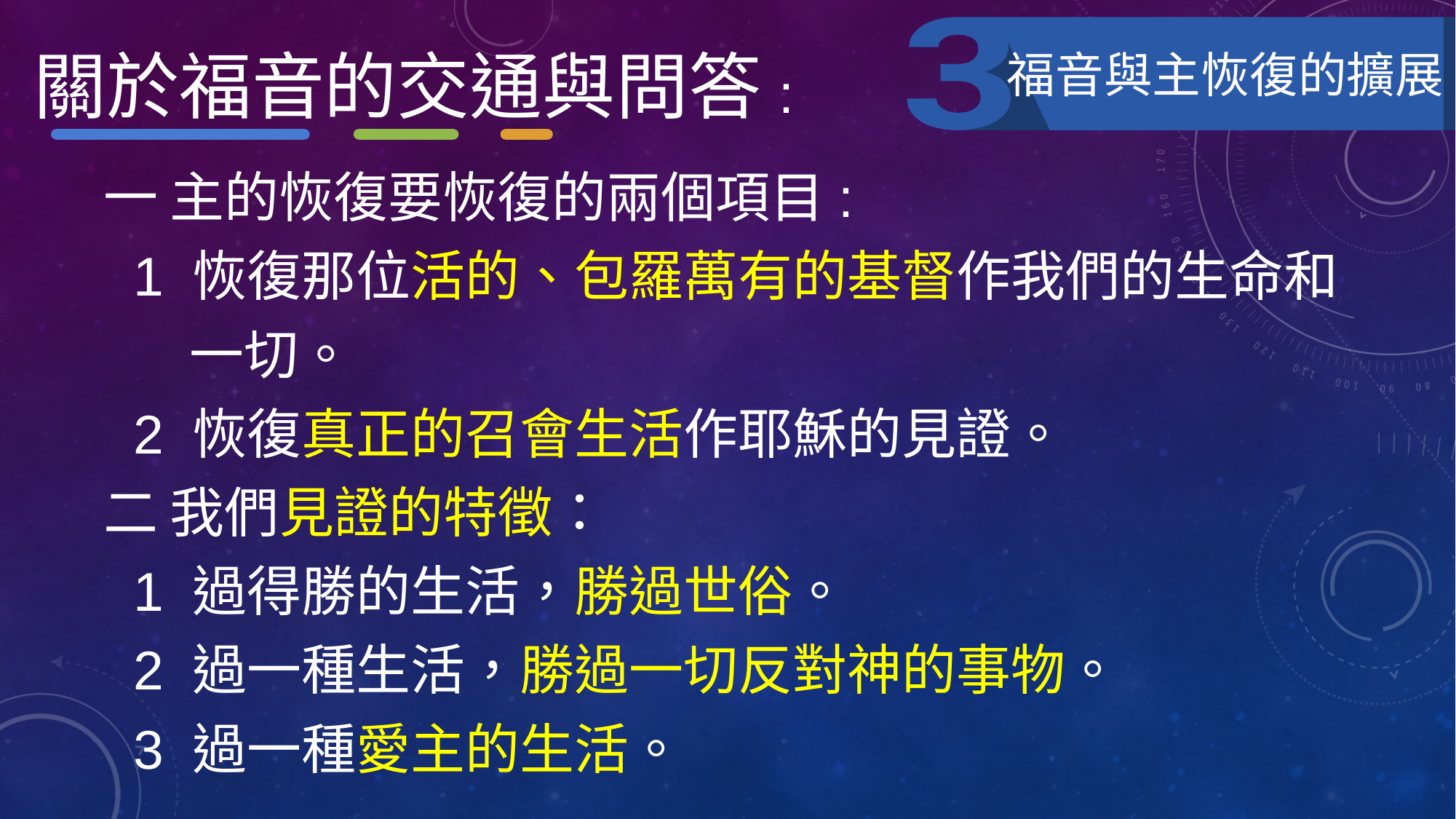

關於福音的交通與問答:
福音與主恢復的擴展

一 主的恢復要恢復的兩個項目:
  1 恢復那位活的、包羅萬有的基督作我們的生命和
      一切。
  2 恢復真正的召會生活作耶穌的見證。
二 我們見證的特徵：
  1 過得勝的生活，勝過世俗。
  2 過一種生活，勝過一切反對神的事物。
  3 過一種愛主的生活。